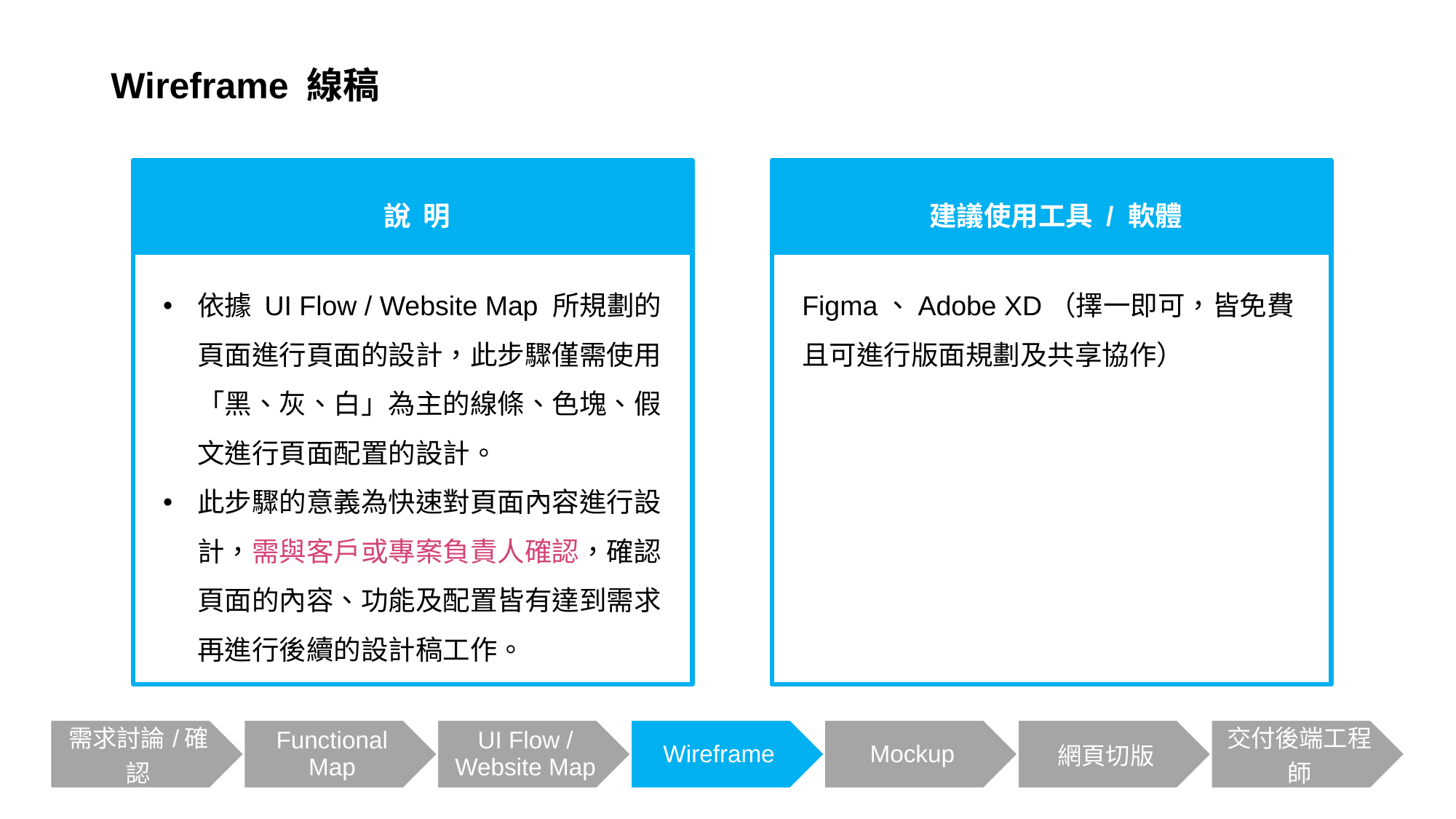

Wireframe 線稿
說  明
依據 UI Flow / Website Map 所規劃的頁面進行頁面的設計，此步驟僅需使用「黑、灰、白」為主的線條、色塊、假文進行頁面配置的設計。
此步驟的意義為快速對頁面內容進行設計，需與客戶或專案負責人確認，確認頁面的內容、功能及配置皆有達到需求再進行後續的設計稿工作。
建議使用工具 / 軟體
Figma、Adobe XD（擇一即可，皆免費且可進行版面規劃及共享協作）
需求討論/確認
Functional Map
交付後端工程師
UI Flow / Website Map
Wireframe
Mockup
網頁切版